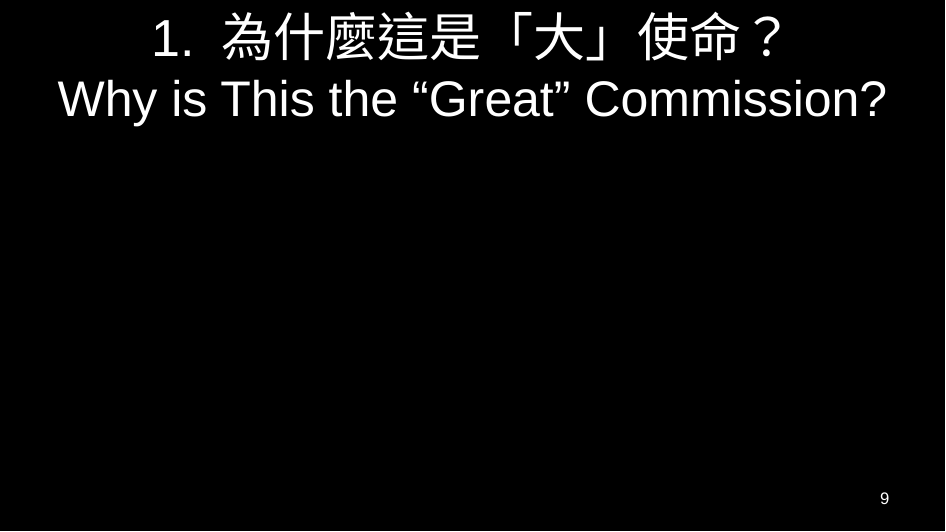

# 1. 為什麼這是「大」使命？ Why is This the “Great” Commission?

9